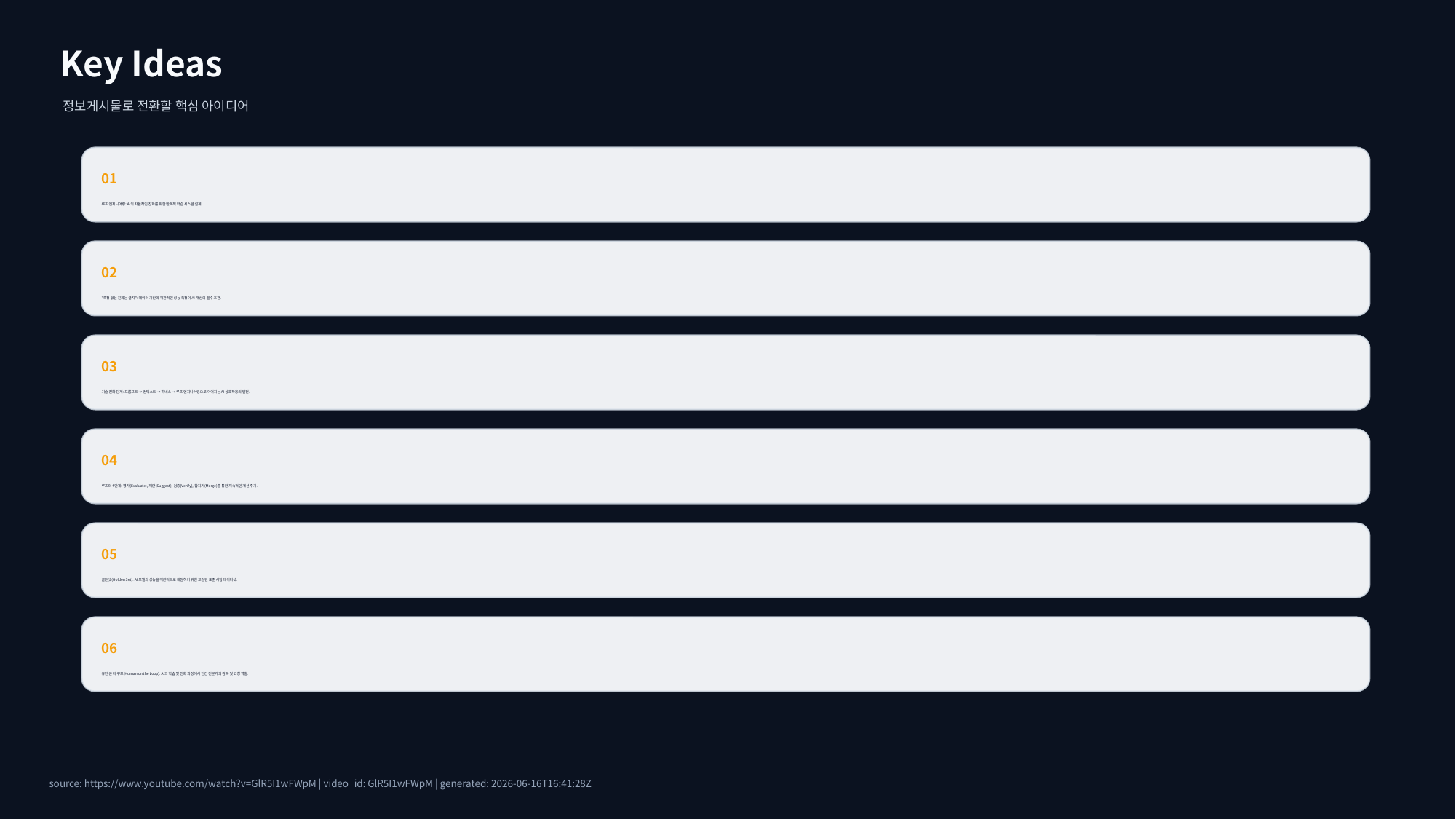

Key Ideas
정보게시물로 전환할 핵심 아이디어

01
루프 엔지니어링: AI의 자율적인 진화를 위한 반복적 학습 시스템 설계.

02
"측정 없는 진화는 금지": 데이터 기반의 객관적인 성능 측정이 AI 개선의 필수 조건.

03
기술 진화 단계: 프롬프트 → 컨텍스트 → 하네스 → 루프 엔지니어링으로 이어지는 AI 상호작용의 발전.

04
루프의 4단계: 평가(Evaluate), 제안(Suggest), 검증(Verify), 합치기(Merge)를 통한 지속적인 개선 주기.

05
골든셋(Golden Set): AI 모델의 성능을 객관적으로 채점하기 위한 고정된 표준 시험 데이터셋.

06
휴먼 온 더 루프(Human on the Loop): AI의 학습 및 진화 과정에서 인간 전문가의 감독 및 코칭 역할.
source: https://www.youtube.com/watch?v=GlR5I1wFWpM | video_id: GlR5I1wFWpM | generated: 2026-06-16T16:41:28Z